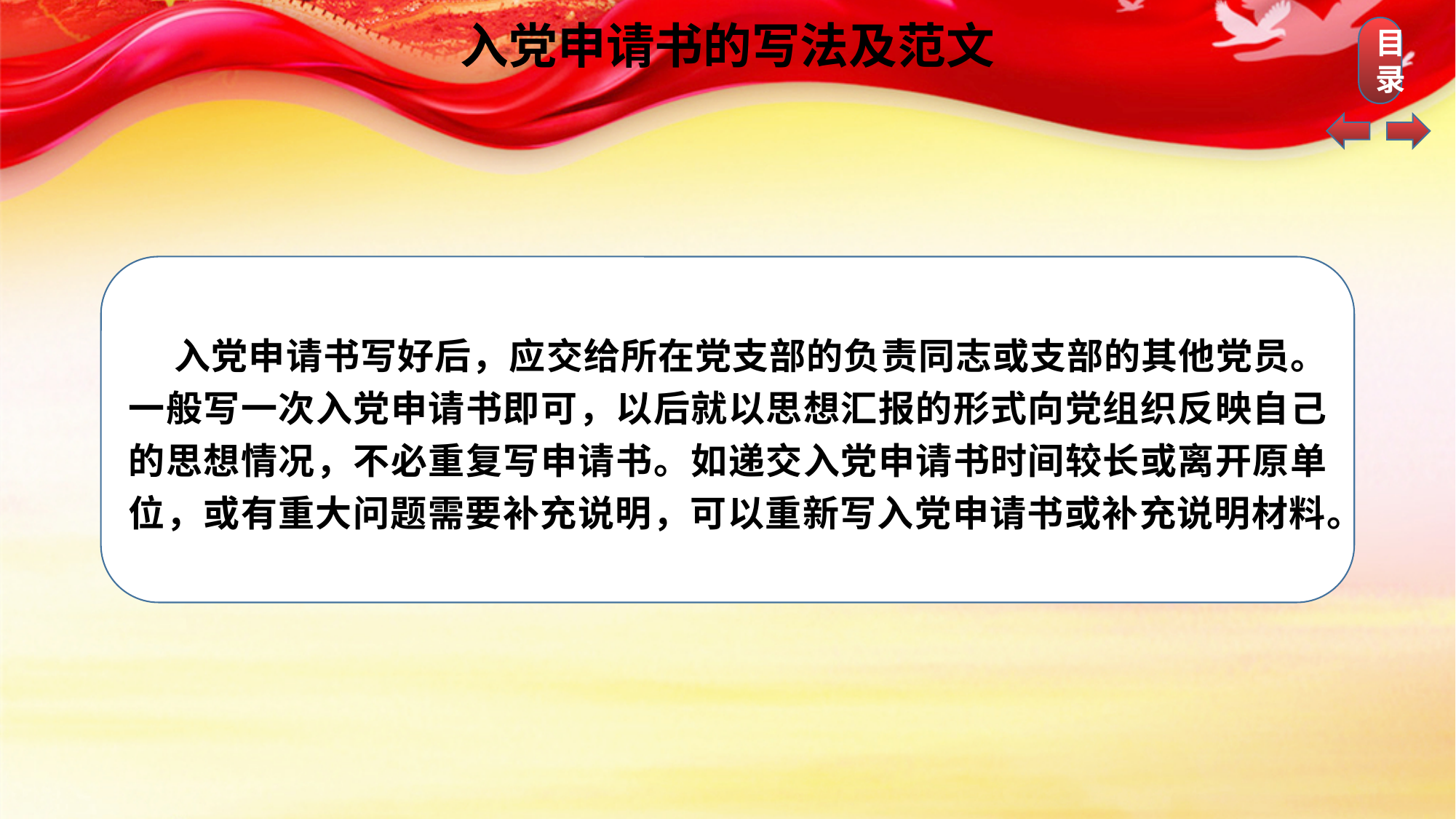

入党申请书的写法及范文
    入党申请书写好后，应交给所在党支部的负责同志或支部的其他党员。一般写一次入党申请书即可，以后就以思想汇报的形式向党组织反映自己的思想情况，不必重复写申请书。如递交入党申请书时间较长或离开原单位，或有重大问题需要补充说明，可以重新写入党申请书或补充说明材料。